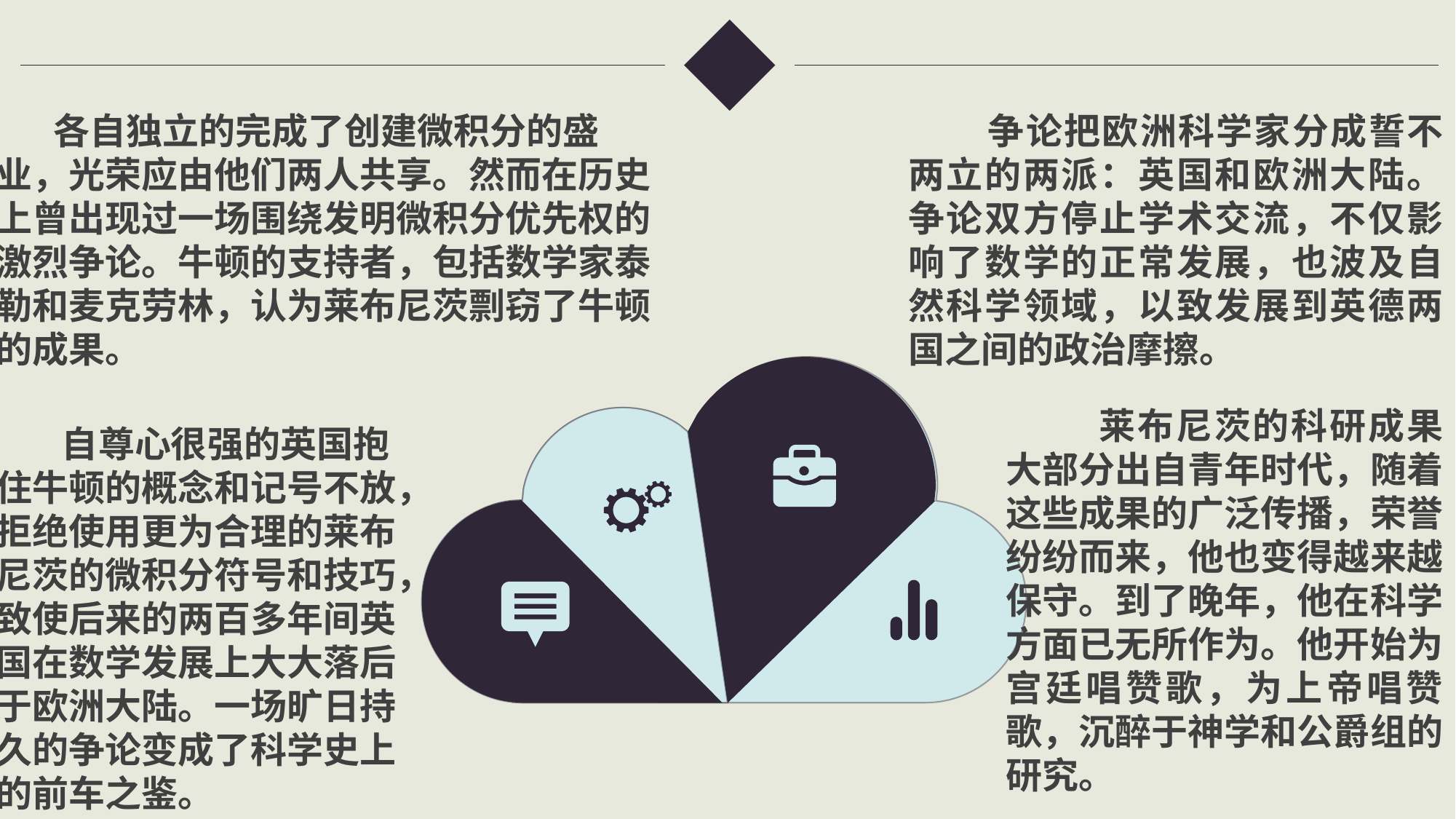

各自独立的完成了创建微积分的盛业，光荣应由他们两人共享。然而在历史上曾出现过一场围绕发明微积分优先权的激烈争论。牛顿的支持者，包括数学家泰勒和麦克劳林，认为莱布尼茨剽窃了牛顿的成果。
       争论把欧洲科学家分成誓不两立的两派：英国和欧洲大陆。争论双方停止学术交流，不仅影响了数学的正常发展，也波及自然科学领域，以致发展到英德两国之间的政治摩擦。

        莱布尼茨的科研成果大部分出自青年时代，随着这些成果的广泛传播，荣誉纷纷而来，他也变得越来越保守。到了晚年，他在科学方面已无所作为。他开始为宫廷唱赞歌，为上帝唱赞歌，沉醉于神学和公爵组的研究。

       自尊心很强的英国抱住牛顿的概念和记号不放，拒绝使用更为合理的莱布尼茨的微积分符号和技巧，致使后来的两百多年间英国在数学发展上大大落后于欧洲大陆。一场旷日持久的争论变成了科学史上的前车之鉴。